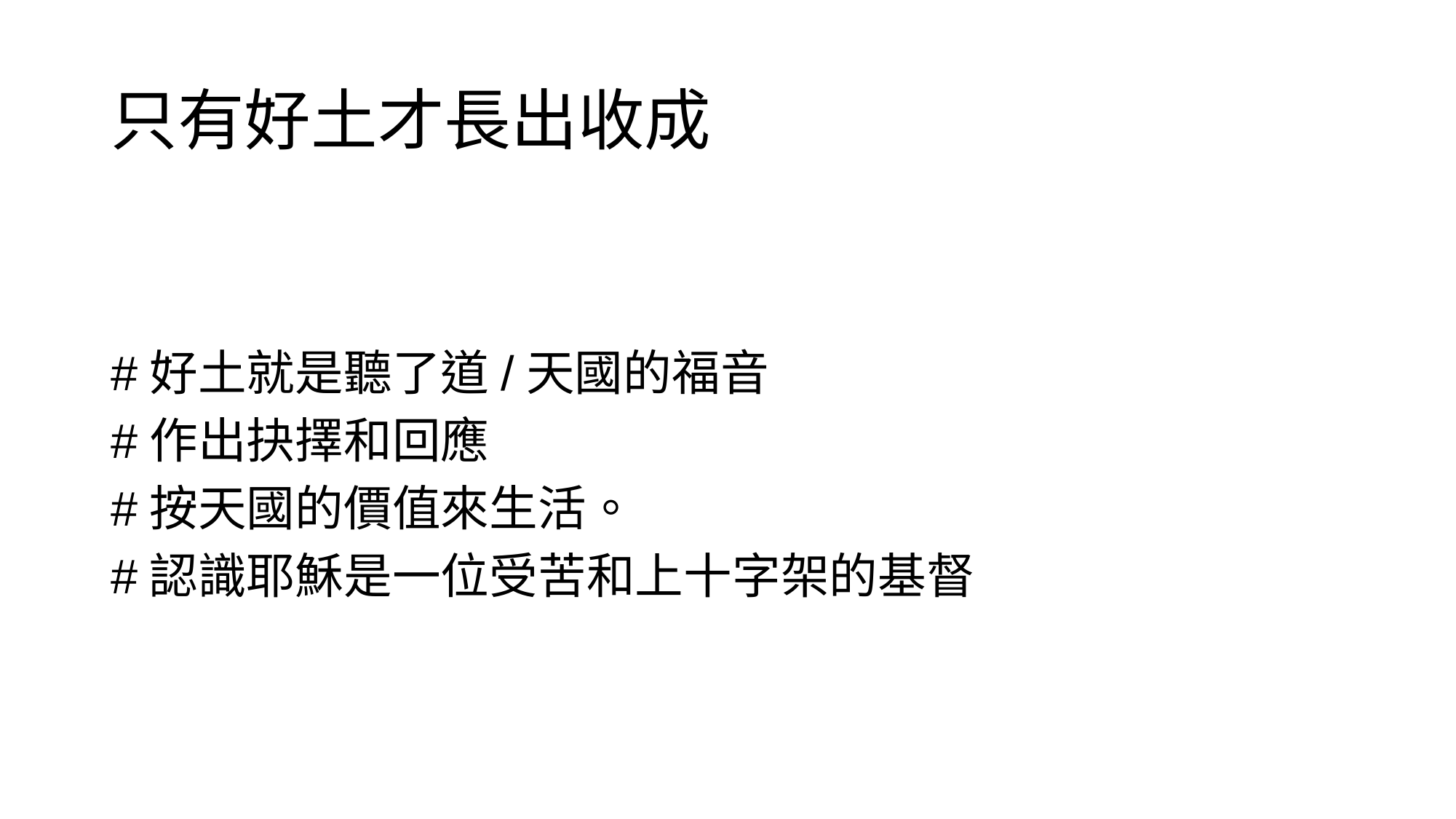

# 只有好土才長出收成

#好土就是聽了道/天國的福音
#作出抉擇和回應
#按天國的價值來生活。
#認識耶穌是一位受苦和上十字架的基督